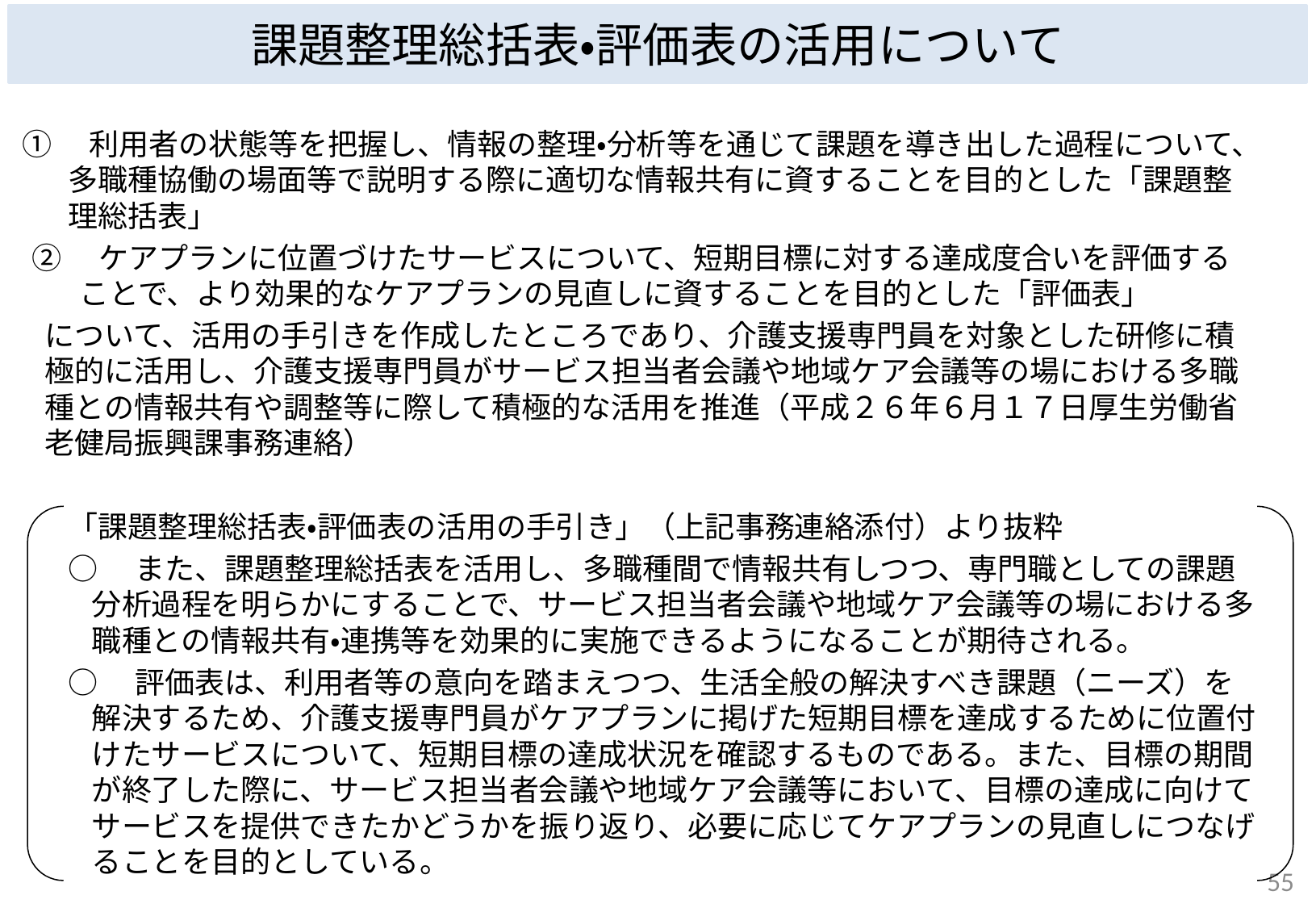

課題整理総括表・評価表の活用について
①　利用者の状態等を把握し、情報の整理・分析等を通じて課題を導き出した過程について、多職種協働の場面等で説明する際に適切な情報共有に資することを目的とした「課題整理総括表」
②　ケアプランに位置づけたサービスについて、短期目標に対する達成度合いを評価することで、より効果的なケアプランの見直しに資することを目的とした「評価表」
について、活用の手引きを作成したところであり、介護支援専門員を対象とした研修に積極的に活用し、介護支援専門員がサービス担当者会議や地域ケア会議等の場における多職種との情報共有や調整等に際して積極的な活用を推進（平成２６年６月１７日厚生労働省老健局振興課事務連絡）

「課題整理総括表・評価表の活用の手引き」（上記事務連絡添付）より抜粋
○　また、課題整理総括表を活用し、多職種間で情報共有しつつ、専門職としての課題分析過程を明らかにすることで、サービス担当者会議や地域ケア会議等の場における多職種との情報共有・連携等を効果的に実施できるようになることが期待される。
○　評価表は、利用者等の意向を踏まえつつ、生活全般の解決すべき課題（ニーズ）を解決するため、介護支援専門員がケアプランに掲げた短期目標を達成するために位置付けたサービスについて、短期目標の達成状況を確認するものである。また、目標の期間が終了した際に、サービス担当者会議や地域ケア会議等において、目標の達成に向けてサービスを提供できたかどうかを振り返り、必要に応じてケアプランの見直しにつなげることを目的としている。

55